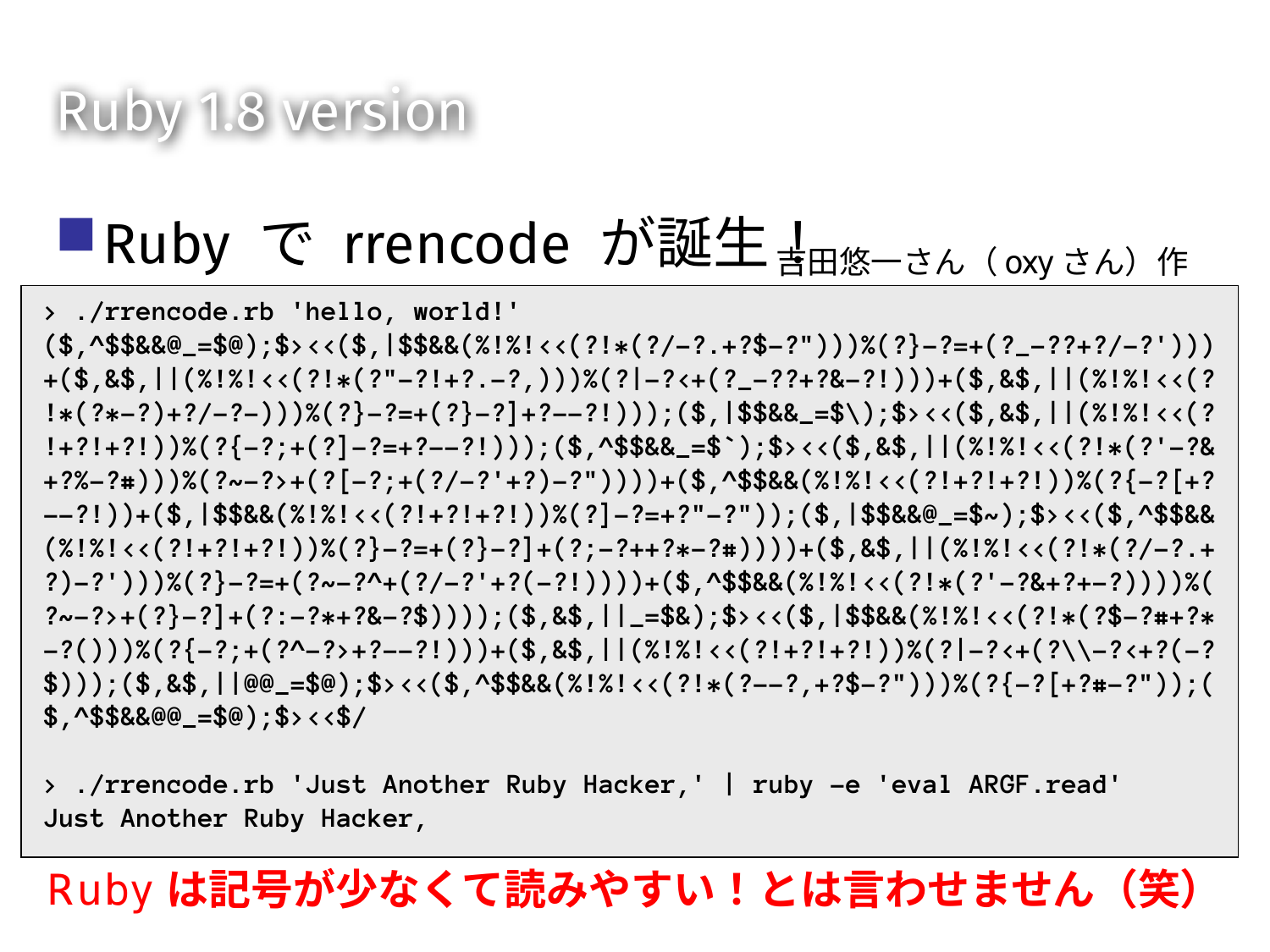

# Ruby 1.8 version
Ruby で rrencode が誕生！
吉田悠一さん（oxyさん）作

> ./rrencode.rb 'hello, world!'
($,^$$&&@_=$@);$><<($,|$$&&(%!%!<<(?!*(?/-?.+?$-?")))%(?}-?=+(?_-??+?/-?')))
+($,&$,||(%!%!<<(?!*(?"-?!+?.-?,)))%(?|-?<+(?_-??+?&-?!)))+($,&$,||(%!%!<<(?
!*(?*-?)+?/-?-)))%(?}-?=+(?}-?]+?--?!)));($,|$$&&_=$\);$><<($,&$,||(%!%!<<(?
!+?!+?!))%(?{-?;+(?]-?=+?--?!)));($,^$$&&_=$`);$><<($,&$,||(%!%!<<(?!*(?'-?&
+?%-?#)))%(?~-?>+(?[-?;+(?/-?'+?)-?"))))+($,^$$&&(%!%!<<(?!+?!+?!))%(?{-?[+?
--?!))+($,|$$&&(%!%!<<(?!+?!+?!))%(?]-?=+?"-?"));($,|$$&&@_=$~);$><<($,^$$&&
(%!%!<<(?!+?!+?!))%(?}-?=+(?}-?]+(?;-?++?*-?#))))+($,&$,||(%!%!<<(?!*(?/-?.+
?)-?')))%(?}-?=+(?~-?^+(?/-?'+?(-?!))))+($,^$$&&(%!%!<<(?!*(?'-?&+?+-?))))%(
?~-?>+(?}-?]+(?:-?*+?&-?$))));($,&$,||_=$&);$><<($,|$$&&(%!%!<<(?!*(?$-?#+?*
-?()))%(?{-?;+(?^-?>+?--?!)))+($,&$,||(%!%!<<(?!+?!+?!))%(?|-?<+(?\\-?<+?(-?
$)));($,&$,||@@_=$@);$><<($,^$$&&(%!%!<<(?!*(?--?,+?$-?")))%(?{-?[+?#-?"));(
$,^$$&&@@_=$@);$><<$/

> ./rrencode.rb 'Just Another Ruby Hacker,' | ruby -e 'eval ARGF.read'
Just Another Ruby Hacker,

Rubyは記号が少なくて読みやすい！とは言わせません（笑）